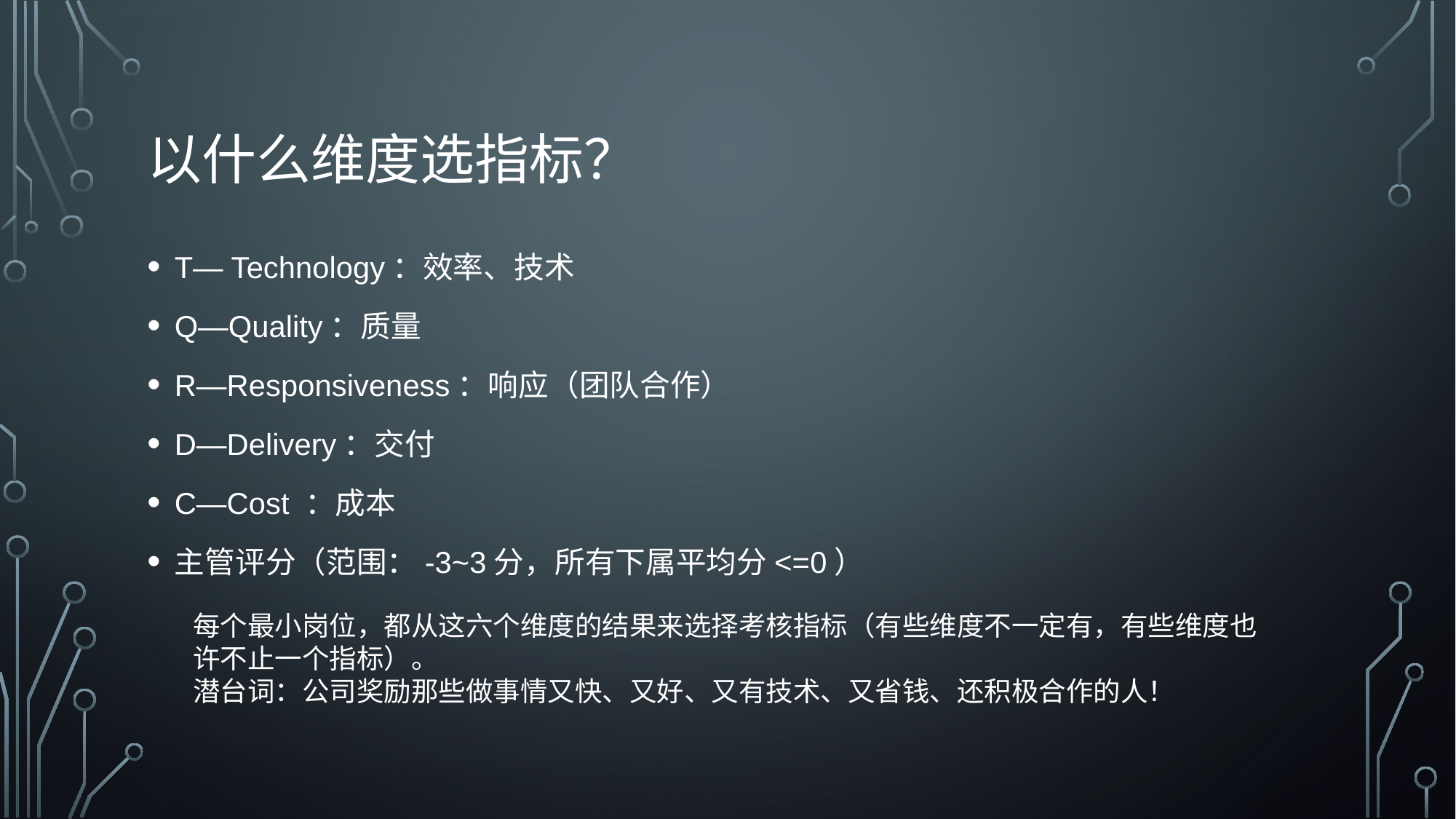

# 以什么维度选指标？
T— Technology：效率、技术
Q—Quality：质量
R—Responsiveness：响应（团队合作）
D—Delivery：交付
C—Cost ：成本
主管评分（范围：-3~3分，所有下属平均分<=0）
每个最小岗位，都从这六个维度的结果来选择考核指标（有些维度不一定有，有些维度也许不止一个指标）。
潜台词：公司奖励那些做事情又快、又好、又有技术、又省钱、还积极合作的人！